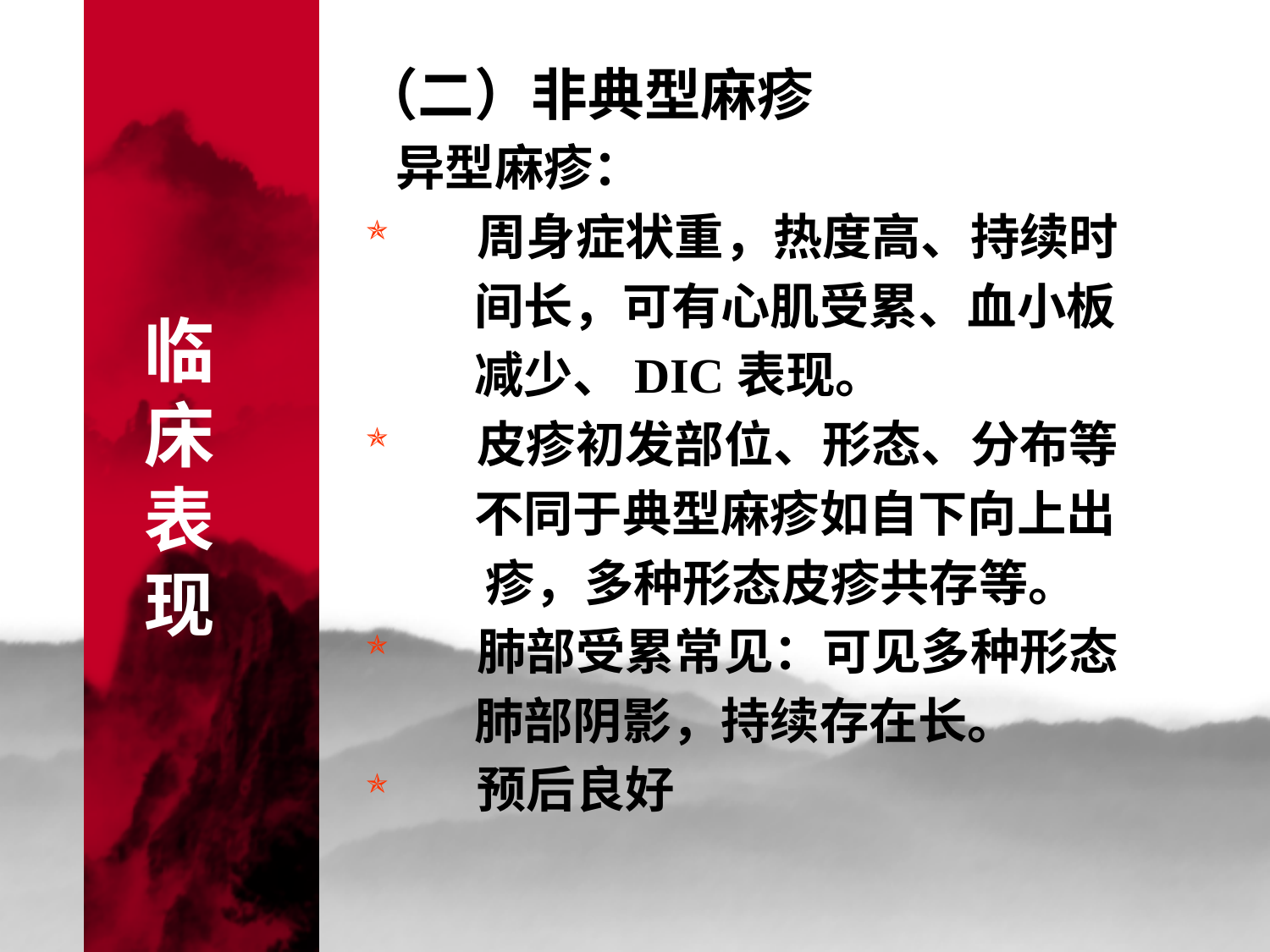

# 临 床 表 现
（二）非典型麻疹
  异型麻疹：
     周身症状重，热度高、持续时
         间长，可有心肌受累、血小板
         减少、DIC表现。
     皮疹初发部位、形态、分布等
         不同于典型麻疹如自下向上出
          疹，多种形态皮疹共存等。
     肺部受累常见：可见多种形态
         肺部阴影，持续存在长。
     预后良好